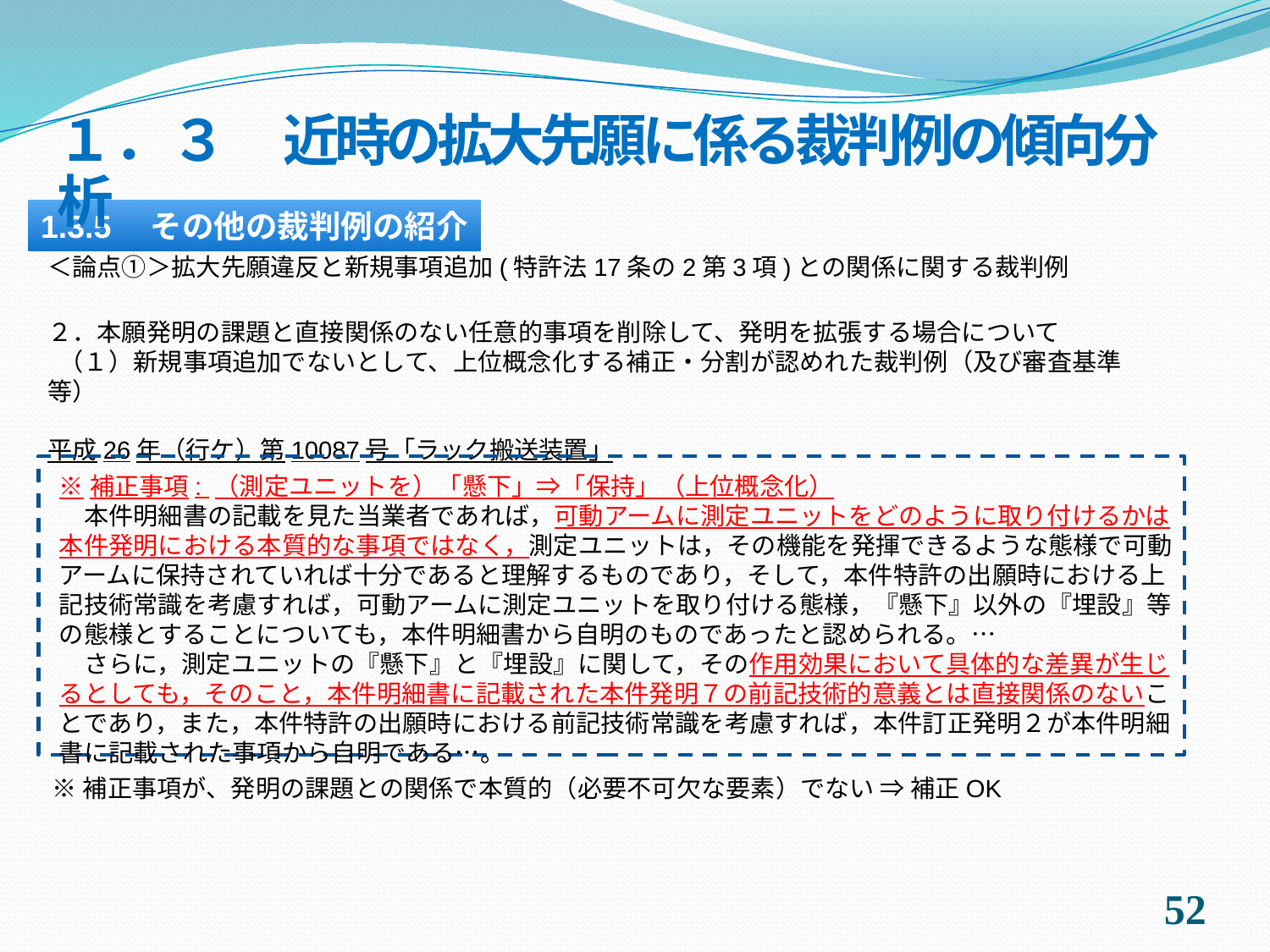

１．３　近時の拡大先願に係る裁判例の傾向分析
1.3.5　その他の裁判例の紹介
＜論点①＞拡大先願違反と新規事項追加(特許法17条の2第3項)との関係に関する裁判例

２．本願発明の課題と直接関係のない任意的事項を削除して、発明を拡張する場合について
 （１）新規事項追加でないとして、上位概念化する補正・分割が認めれた裁判例（及び審査基準等）

平成26年（行ケ）第10087号「ラック搬送装置」

※補正事項: （測定ユニットを）「懸下」⇒「保持」（上位概念化）
　本件明細書の記載を見た当業者であれば，可動アームに測定ユニットをどのように取り付けるかは本件発明における本質的な事項ではなく，測定ユニットは，その機能を発揮できるような態様で可動アームに保持されていれば十分であると理解するものであり，そして，本件特許の出願時における上記技術常識を考慮すれば，可動アームに測定ユニットを取り付ける態様，『懸下』以外の『埋設』等の態様とすることについても，本件明細書から自明のものであったと認められる。…
　さらに，測定ユニットの『懸下』と『埋設』に関して，その作用効果において具体的な差異が生じるとしても，そのこと，本件明細書に記載された本件発明７の前記技術的意義とは直接関係のないことであり，また，本件特許の出願時における前記技術常識を考慮すれば，本件訂正発明２が本件明細書に記載された事項から自明である…。
※補正事項が、発明の課題との関係で本質的（必要不可欠な要素）でない ⇒ 補正OK
52